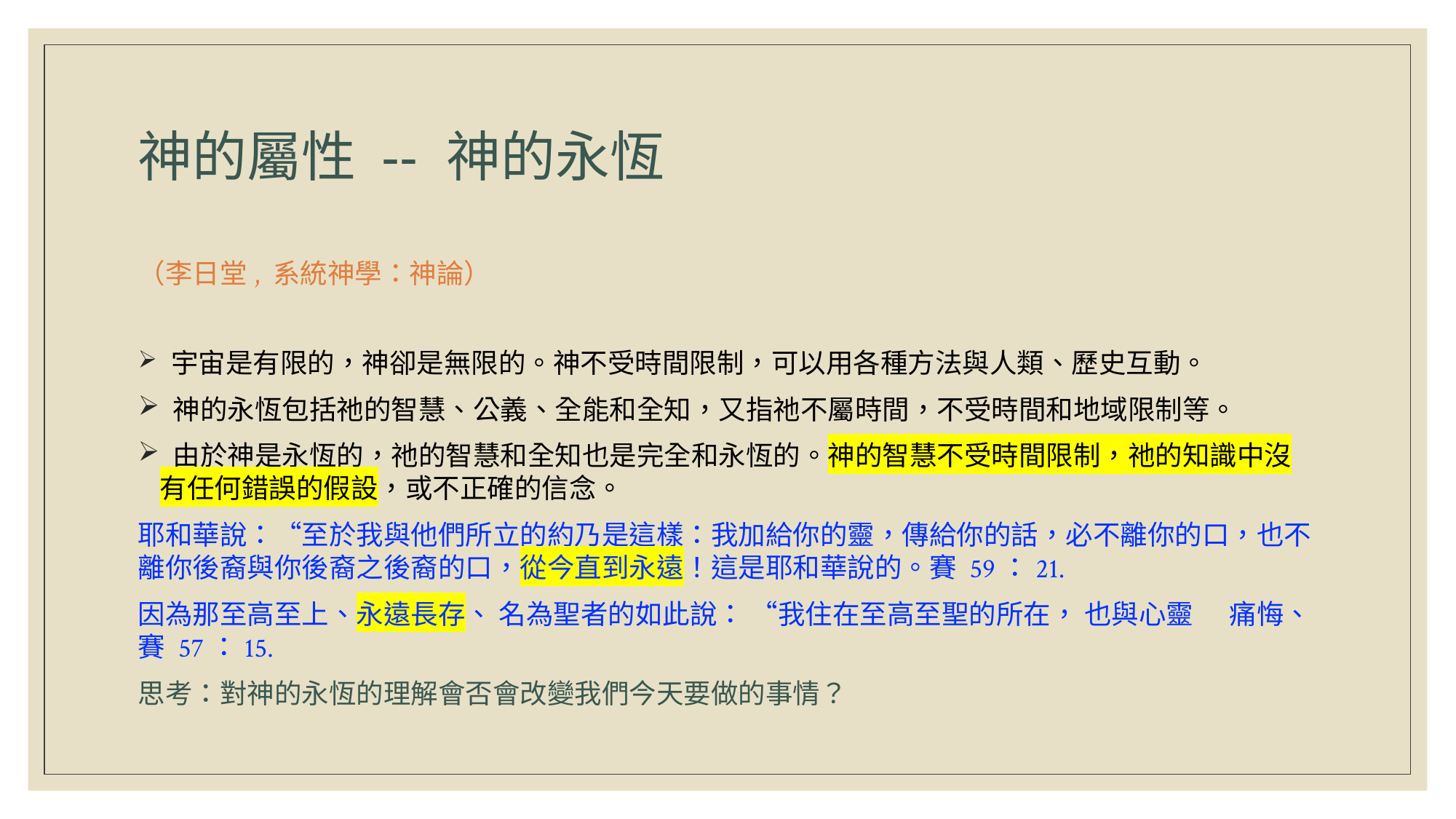

# 神的屬性 -- 神的永恆
（李日堂, 系統神學：神論）

 宇宙是有限的，神卻是無限的。神不受時間限制，可以用各種方法與人類、歷史互動。
 神的永恆包括祂的智慧、公義、全能和全知，又指祂不屬時間，不受時間和地域限制等。
 由於神是永恆的，祂的智慧和全知也是完全和永恆的。神的智慧不受時間限制，祂的知識中沒有任何錯誤的假設，或不正確的信念。
耶和華說：“至於我與他們所立的約乃是這樣：我加給你的靈，傳給你的話，必不離你的口，也不離你後裔與你後裔之後裔的口，從今直到永遠！這是耶和華說的。賽 59：21.
因為那至高至上、永遠長存、 名為聖者的如此說： “我住在至高至聖的所在， 也與心靈	痛悔、賽 57：15.
思考：對神的永恆的理解會否會改變我們今天要做的事情？